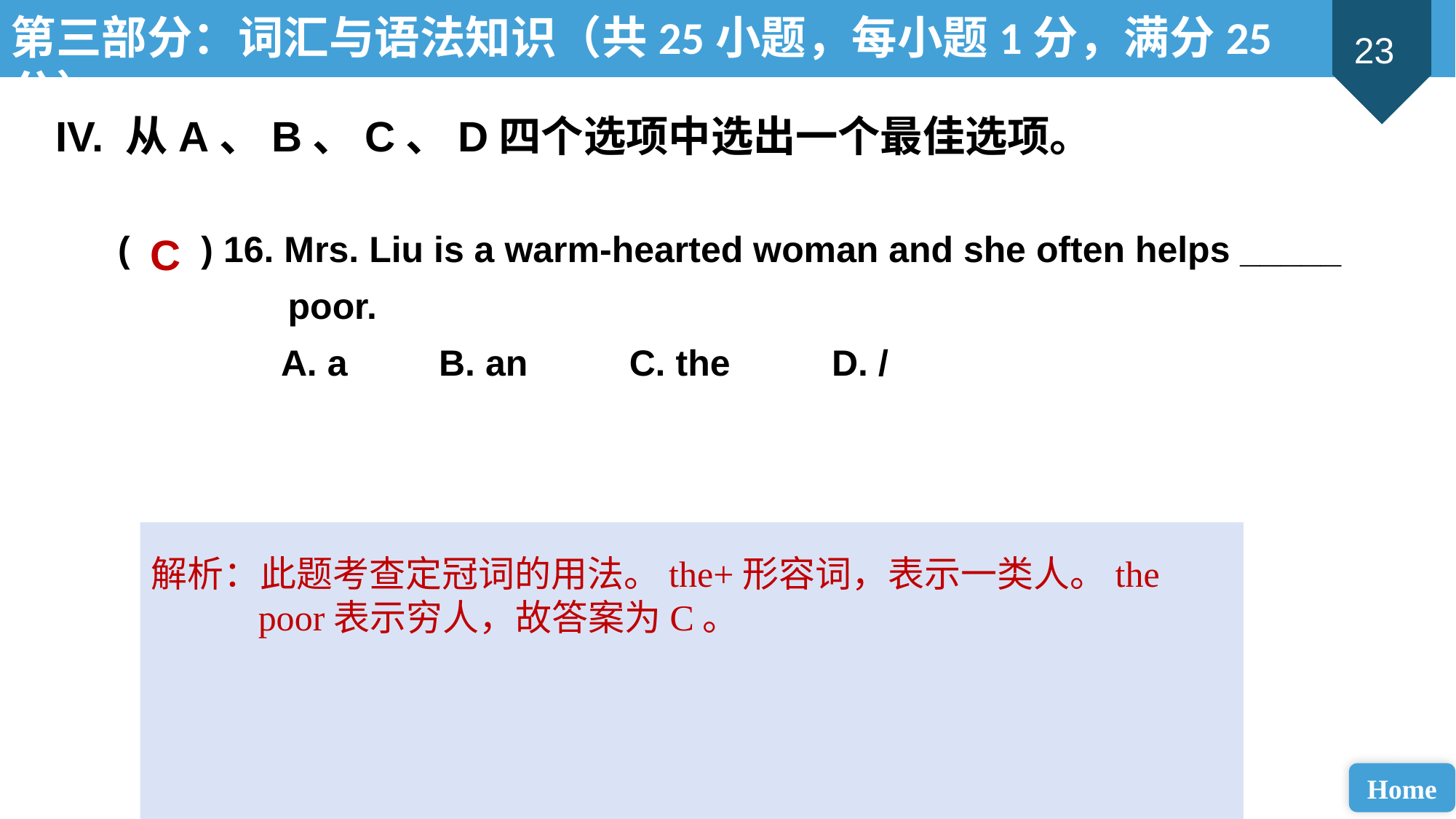

第三部分：词汇与语法知识（共25小题，每小题1分，满分25分）
IV. 从A、B、C、D四个选项中选出一个最佳选项。
(       ) 16. Mrs. Liu is a warm-hearted woman and she often helps _____ 	      poor.
                A. a         B. an          C. the          D. /
C

解析：此题考查定冠词的用法。the+形容词，表示一类人。the poor表示穷人，故答案为C。